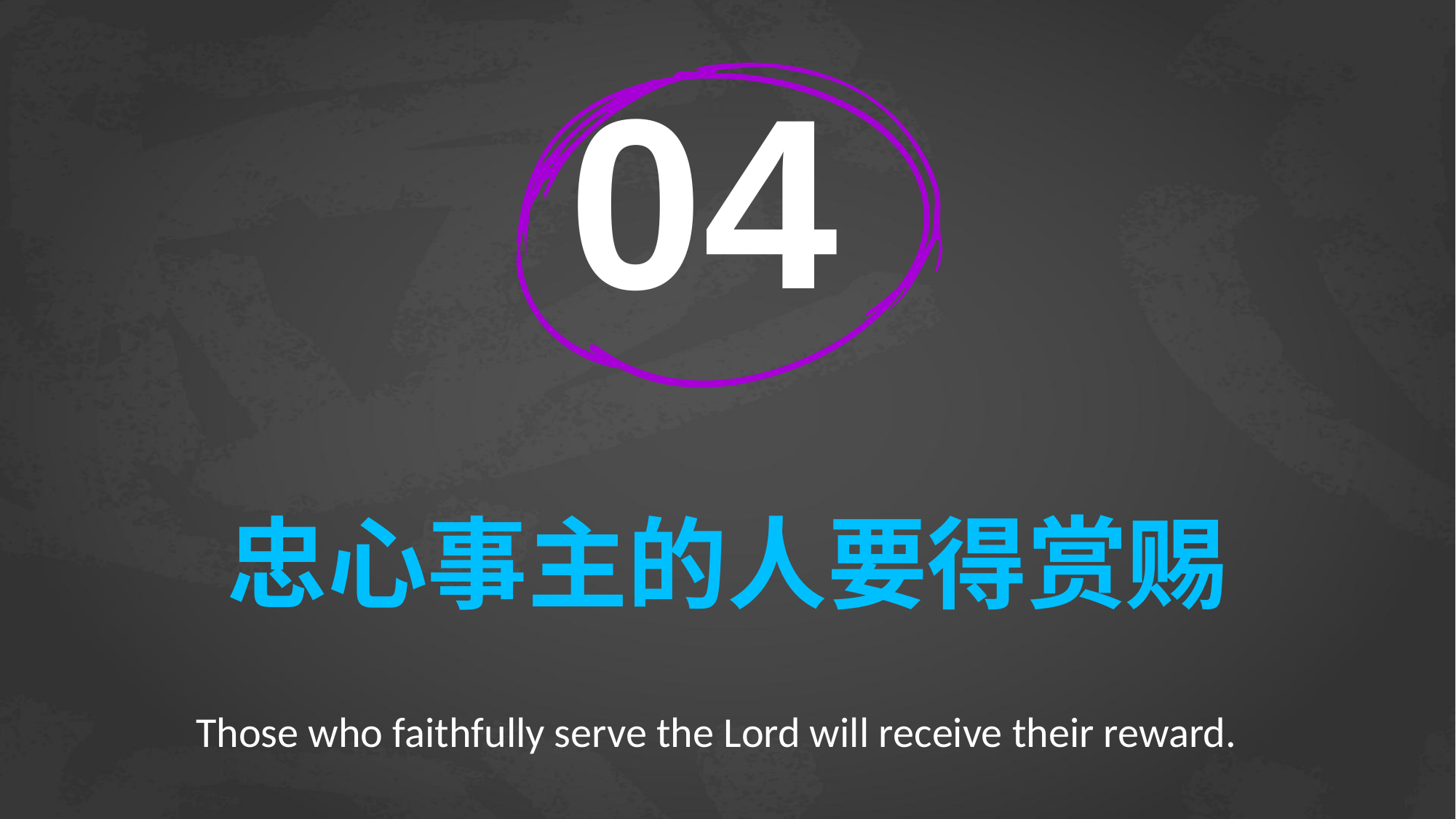

04
# 忠心事主的人要得赏赐
Those who faithfully serve the Lord will receive their reward.